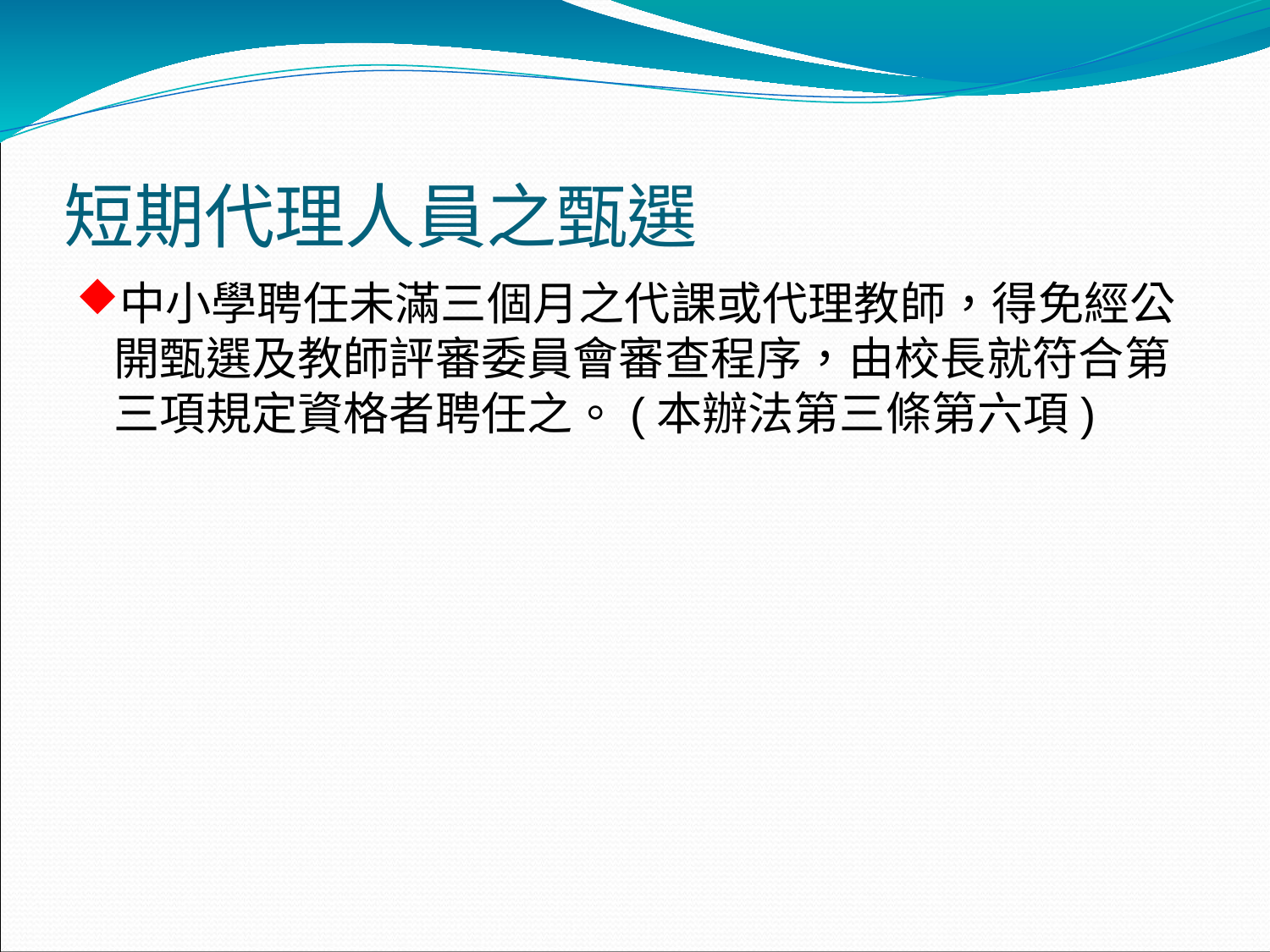

短期代理人員之甄選
中小學聘任未滿三個月之代課或代理教師，得免經公開甄選及教師評審委員會審查程序，由校長就符合第三項規定資格者聘任之。(本辦法第三條第六項)